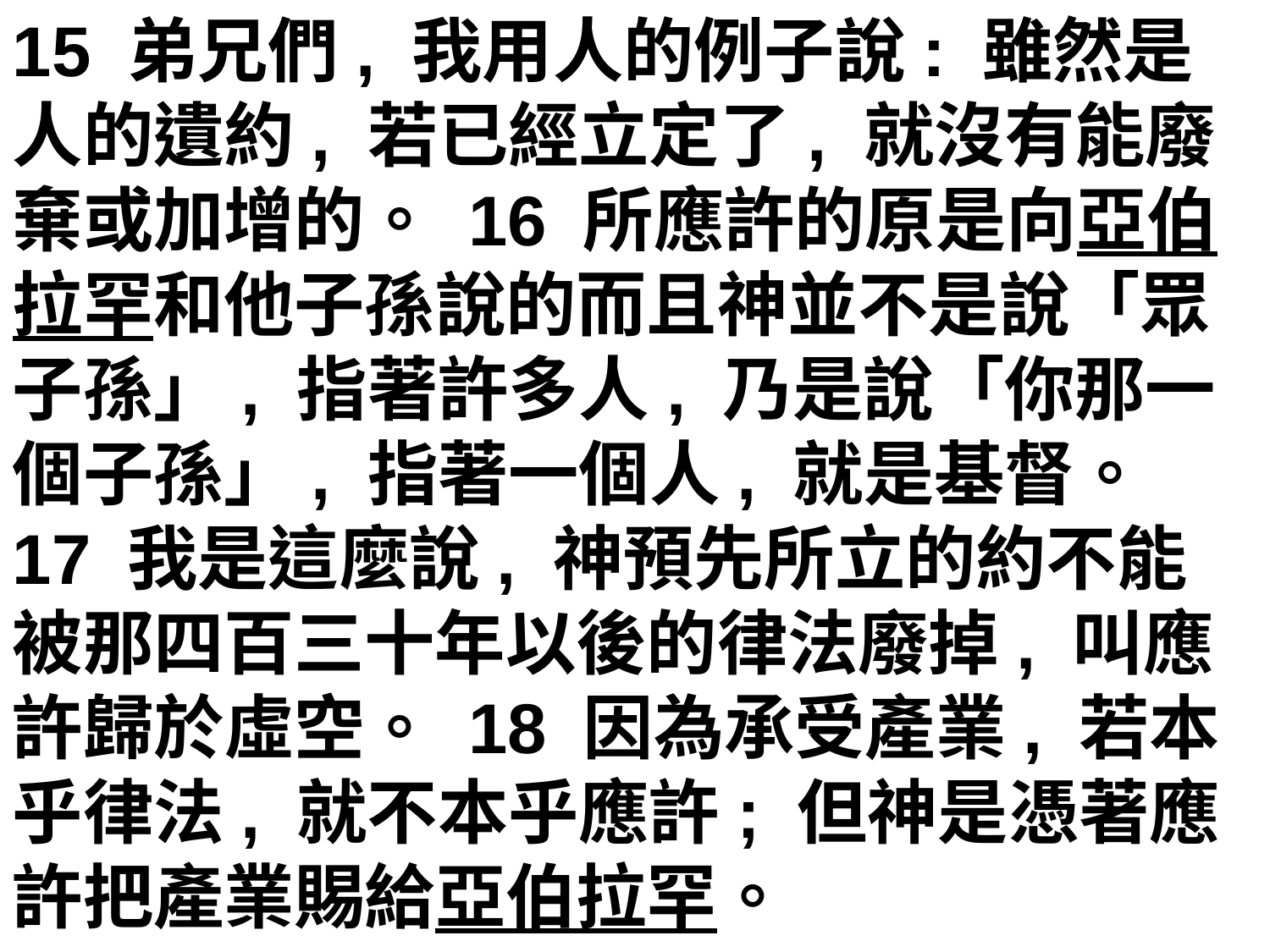

15 弟兄們, 我用人的例子說: 雖然是人的遺約, 若已經立定了, 就沒有能廢棄或加增的。 16 所應許的原是向亞伯拉罕和他子孫說的而且神並不是說「眾子孫」, 指著許多人, 乃是說「你那一個子孫」, 指著一個人, 就是基督。
17 我是這麼說, 神預先所立的約不能被那四百三十年以後的律法廢掉, 叫應許歸於虛空。 18 因為承受產業, 若本乎律法, 就不本乎應許; 但神是憑著應許把產業賜給亞伯拉罕。